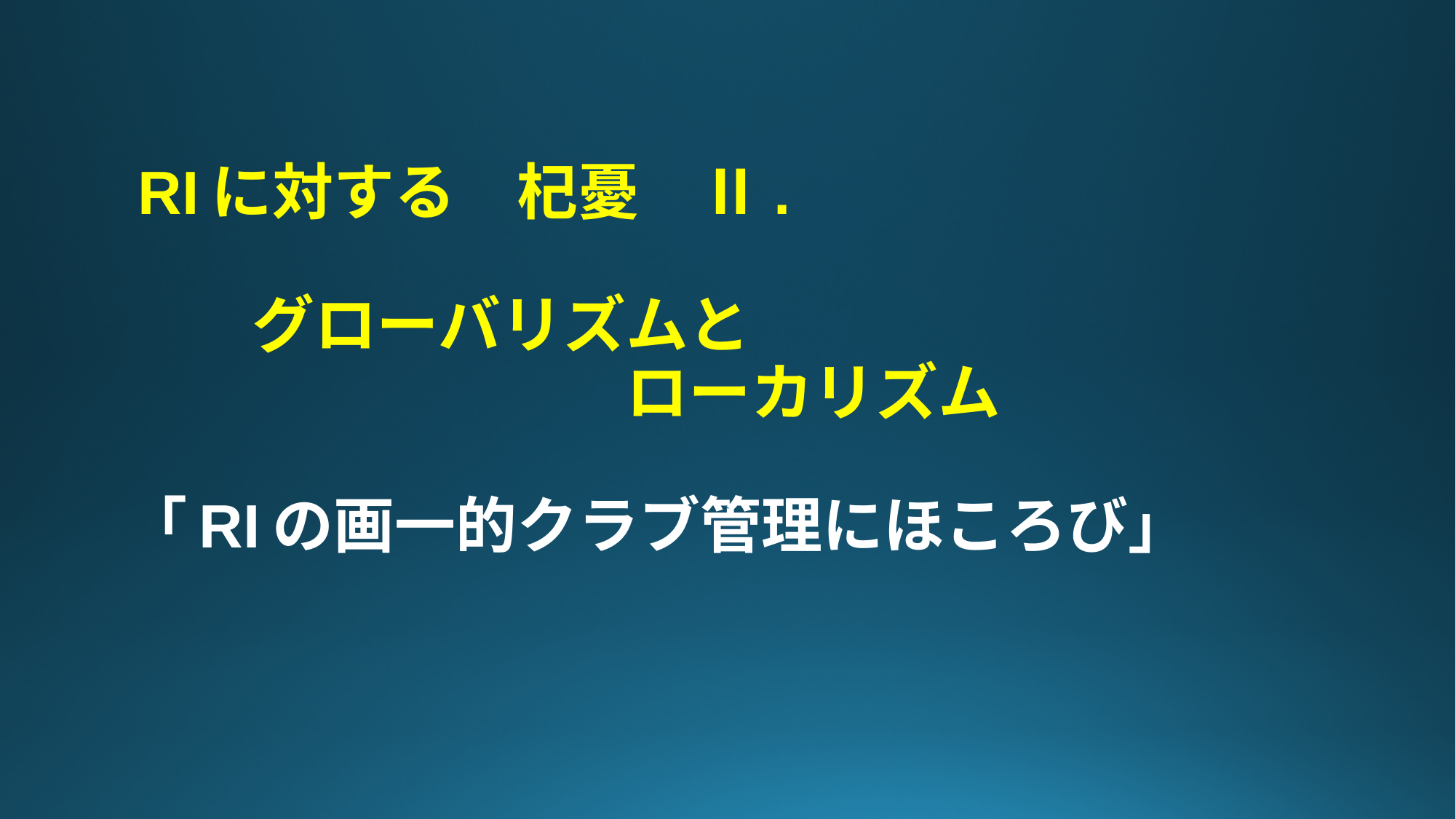

# RIに対する　杞憂　Ⅱ. 　　　グローバリズムと　　　　　　　　 　　　　　　　　　ローカリズム 　「RIの画一的クラブ管理にほころび」